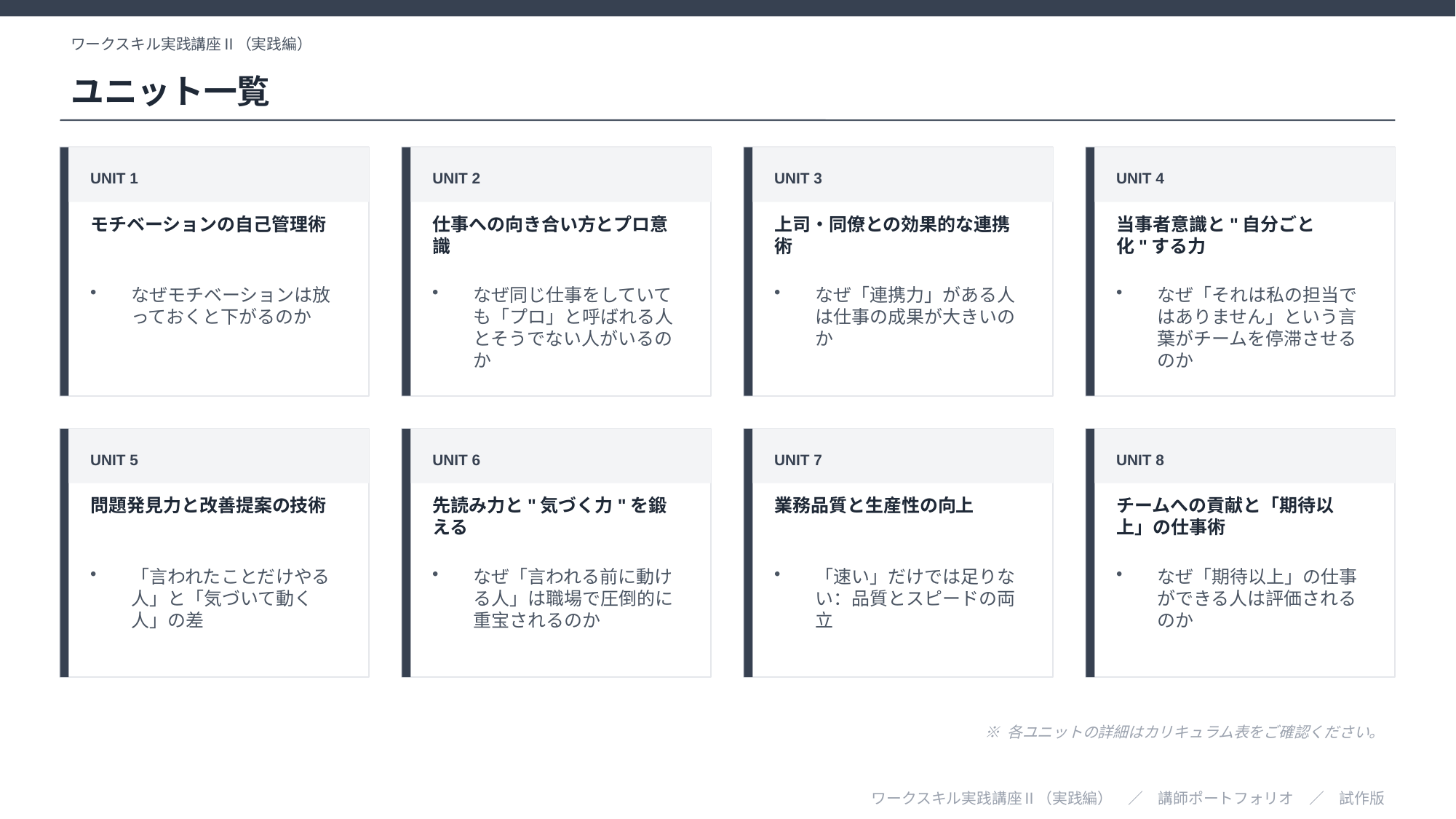

ワークスキル実践講座Ⅱ（実践編）
ユニット一覧

UNIT 1
UNIT 2
UNIT 3
UNIT 4
モチベーションの自己管理術
仕事への向き合い方とプロ意識
上司・同僚との効果的な連携術
当事者意識と"自分ごと化"する力
なぜモチベーションは放っておくと下がるのか
なぜ同じ仕事をしていても「プロ」と呼ばれる人とそうでない人がいるのか
なぜ「連携力」がある人は仕事の成果が大きいのか
なぜ「それは私の担当ではありません」という言葉がチームを停滞させるのか

UNIT 5
UNIT 6
UNIT 7
UNIT 8
問題発見力と改善提案の技術
先読み力と"気づく力"を鍛える
業務品質と生産性の向上
チームへの貢献と「期待以上」の仕事術
「言われたことだけやる人」と「気づいて動く人」の差
なぜ「言われる前に動ける人」は職場で圧倒的に重宝されるのか
「速い」だけでは足りない：品質とスピードの両立
なぜ「期待以上」の仕事ができる人は評価されるのか
※ 各ユニットの詳細はカリキュラム表をご確認ください。
ワークスキル実践講座Ⅱ（実践編）　／　講師ポートフォリオ　／　試作版